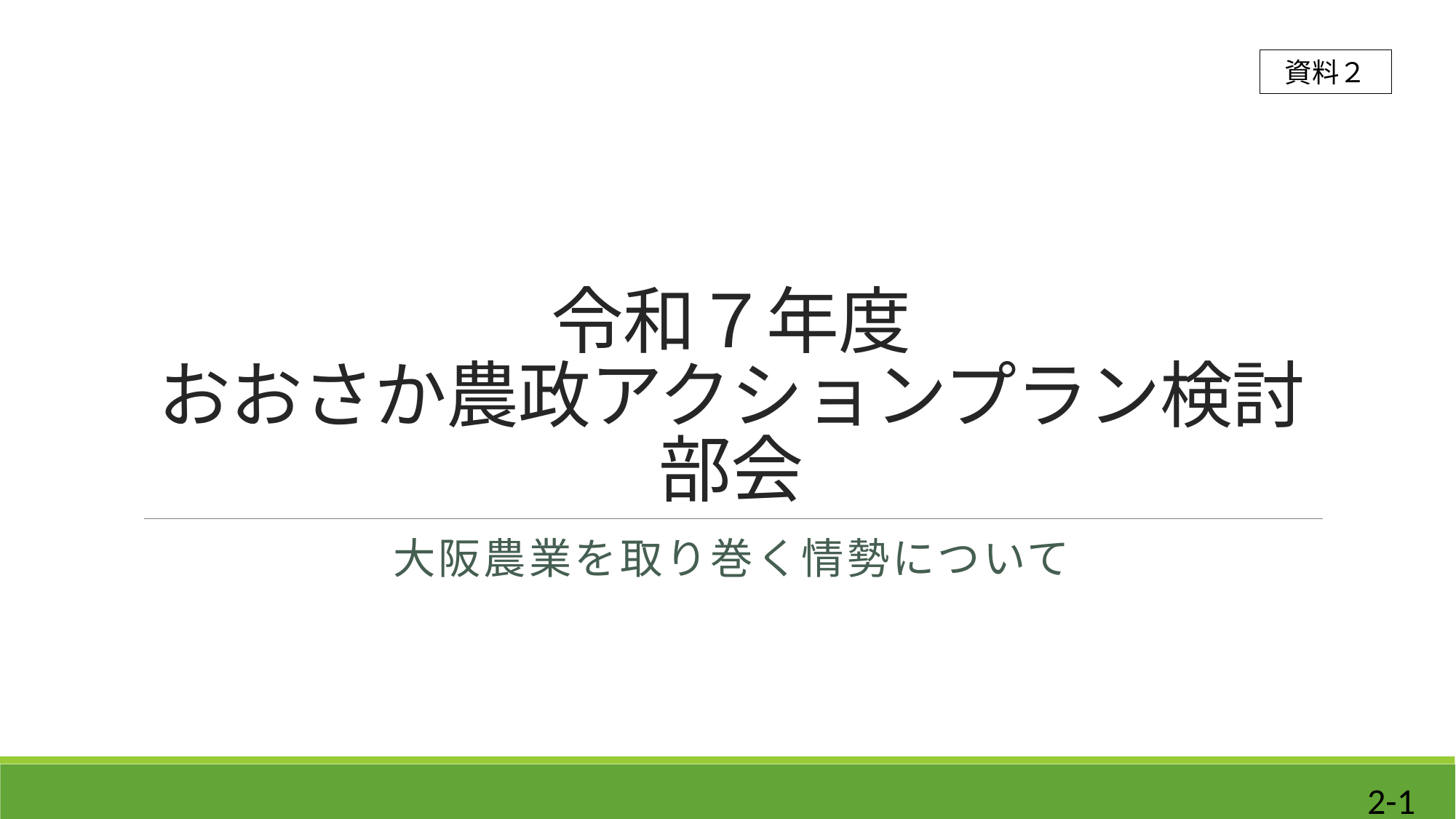

資料２
# 令和７年度 おおさか農政アクションプラン検討部会
大阪農業を取り巻く情勢について
2-1